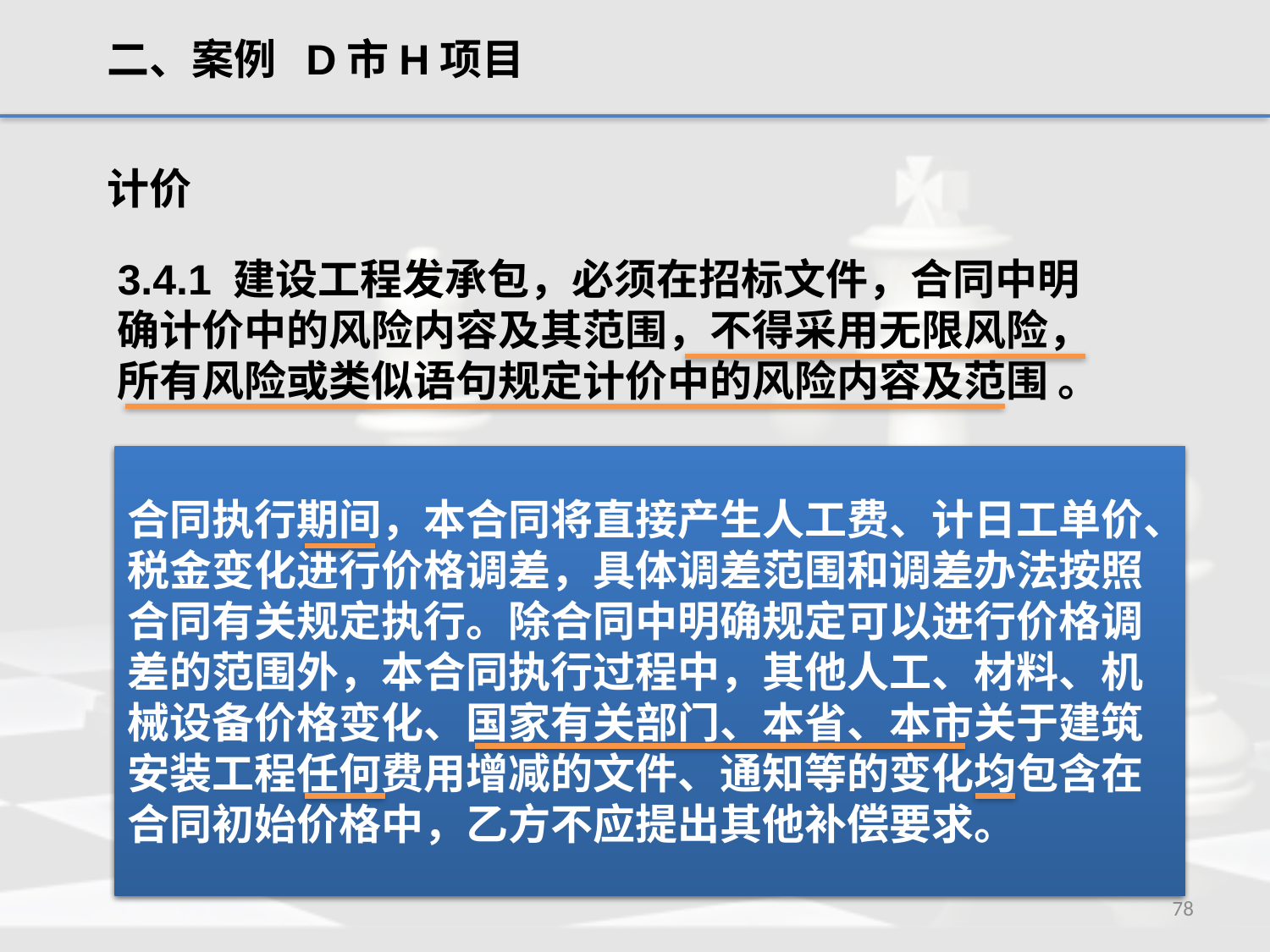

二、案例  D市H项目
计价
3.4.1 建设工程发承包，必须在招标文件，合同中明确计价中的风险内容及其范围，不得采用无限风险，所有风险或类似语句规定计价中的风险内容及范围 。
合同初始价格为       。合同初始价格包括乙方按照合同规定完成全部工程项目的所有费用、维护期间的一切费用、乙方履行合同规定的全部责任和义务所必须承担的有关风险费用、规费以及按中华人民共和国税法规定应缴纳的税金。

任何合同中已规定的产生费用的项目皆被认为已被乙方综合考虑进第四章工程来那个清单的单价或价格内。

合同执行期间，本合同将直接产生人工费、计日工单价、税金变化进行价格调差，具体调差范围和调差办法按照合同有关规定执行。除合同中明确规定可以进行价格调差的范围外，本合同执行过程中，其他人工、材料、机械设备价格变化、国家有关部门、本省、本市关于建筑安装工程任何费用增减的文件、通知等的变化均包含在合同初始价格中，乙方不应提出其他补偿要求。

78